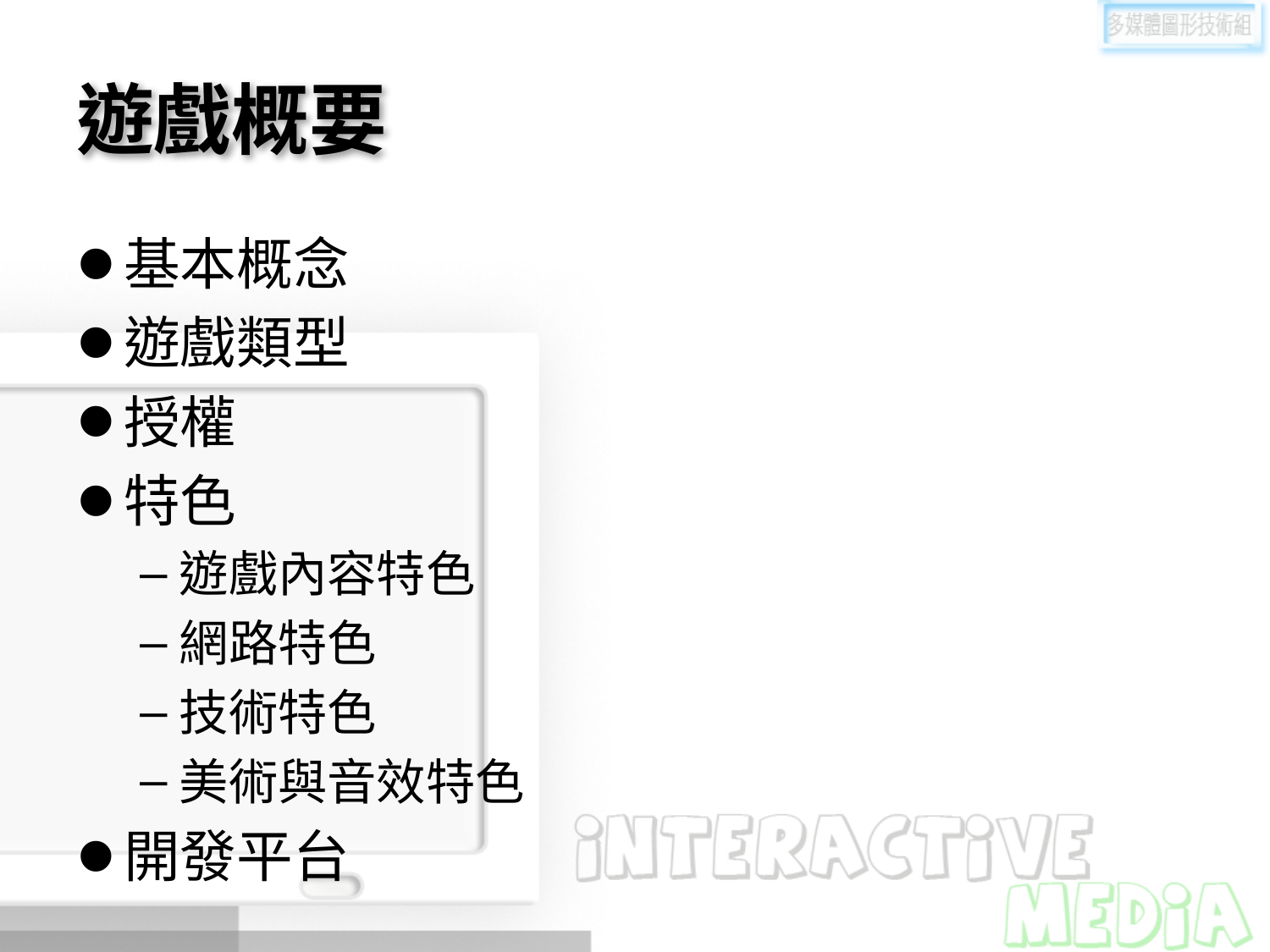

# 遊戲概要
基本概念
遊戲類型
授權
特色
遊戲內容特色
網路特色
技術特色
美術與音效特色
開發平台